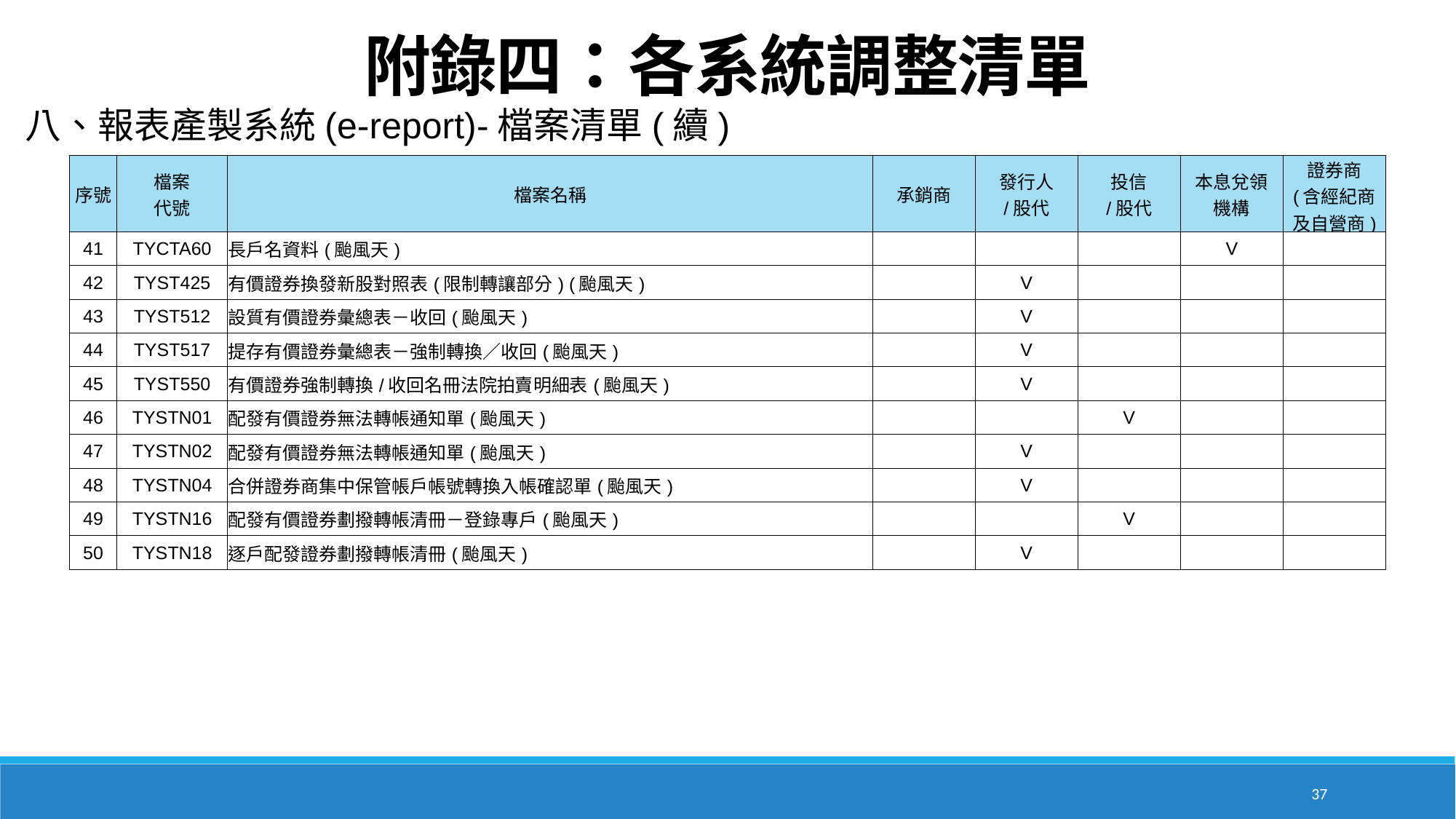

附錄四：各系統調整清單
八、報表產製系統(e-report)-檔案清單(續)
| 序號 | 檔案 代號 | 檔案名稱 | 承銷商 | 發行人 /股代 | 投信 /股代 | 本息兌領 機構 | 證券商 (含經紀商 及自營商) |
| --- | --- | --- | --- | --- | --- | --- | --- |
| 41 | TYCTA60 | 長戶名資料(颱風天) |  |  |  | V |  |
| 42 | TYST425 | 有價證券換發新股對照表(限制轉讓部分) (颱風天) |  | V |  |  |  |
| 43 | TYST512 | 設質有價證券彙總表－收回(颱風天) |  | V |  |  |  |
| 44 | TYST517 | 提存有價證券彙總表－強制轉換／收回(颱風天) |  | V |  |  |  |
| 45 | TYST550 | 有價證券強制轉換/收回名冊法院拍賣明細表(颱風天) |  | V |  |  |  |
| 46 | TYSTN01 | 配發有價證券無法轉帳通知單(颱風天) |  |  | V |  |  |
| 47 | TYSTN02 | 配發有價證券無法轉帳通知單(颱風天) |  | V |  |  |  |
| 48 | TYSTN04 | 合併證券商集中保管帳戶帳號轉換入帳確認單(颱風天) |  | V |  |  |  |
| 49 | TYSTN16 | 配發有價證券劃撥轉帳清冊－登錄專戶(颱風天) |  |  | V |  |  |
| 50 | TYSTN18 | 逐戶配發證券劃撥轉帳清冊(颱風天) |  | V |  |  |  |
37